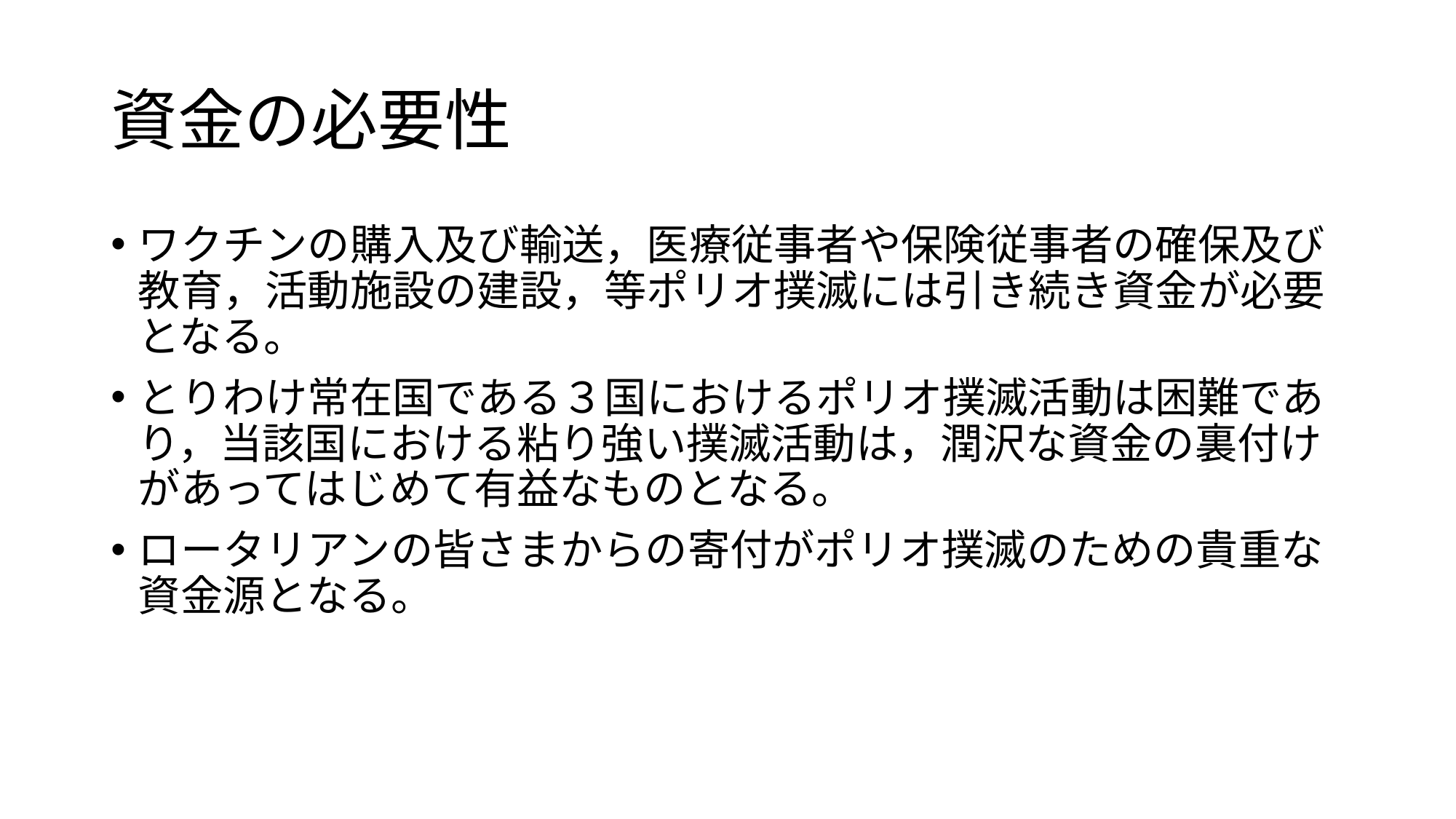

# 資金の必要性
ワクチンの購入及び輸送，医療従事者や保険従事者の確保及び教育，活動施設の建設，等ポリオ撲滅には引き続き資金が必要となる。
とりわけ常在国である３国におけるポリオ撲滅活動は困難であり，当該国における粘り強い撲滅活動は，潤沢な資金の裏付けがあってはじめて有益なものとなる。
ロータリアンの皆さまからの寄付がポリオ撲滅のための貴重な資金源となる。